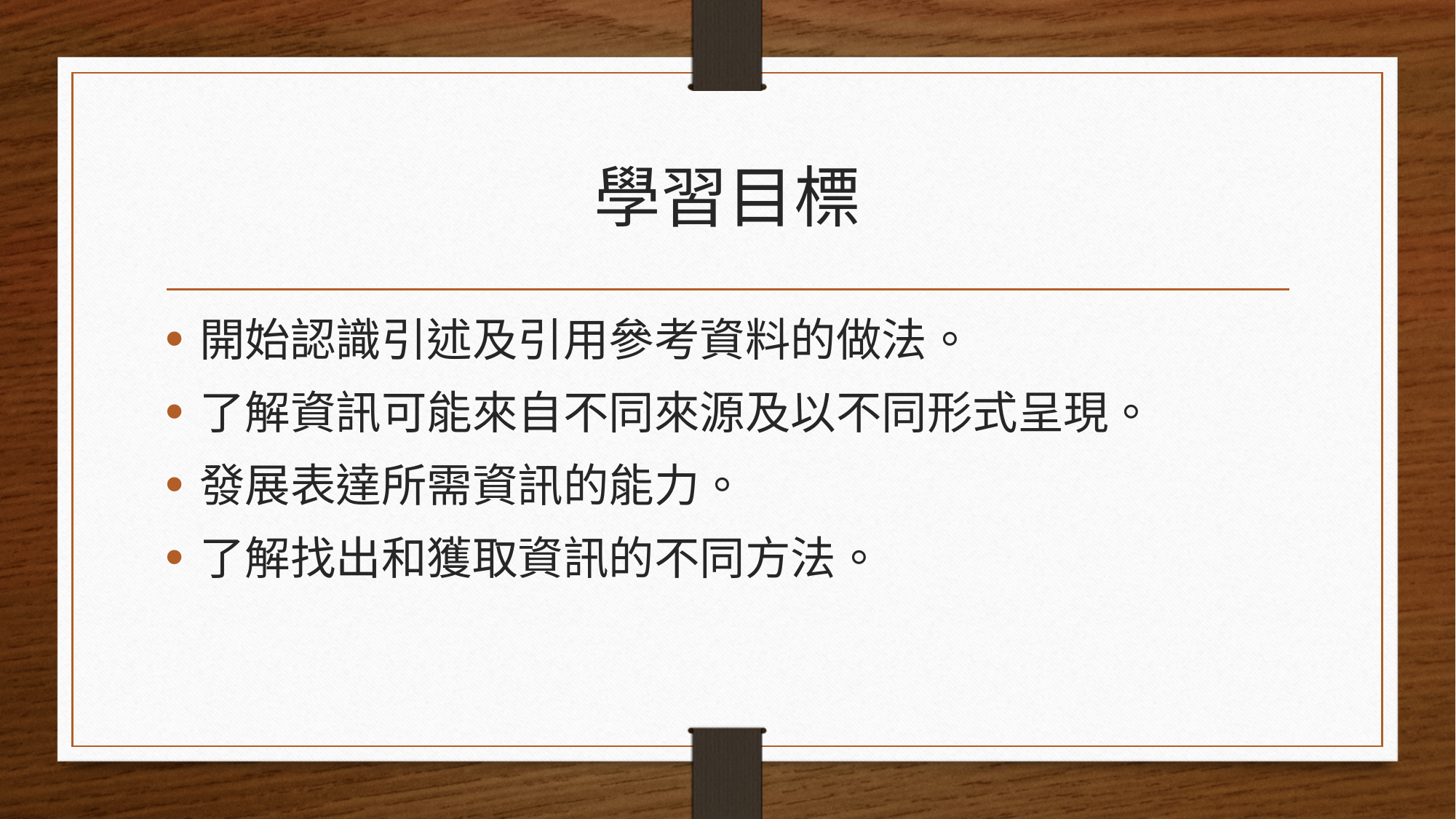

# 學習目標
開始認識引述及引用參考資料的做法。
了解資訊可能來自不同來源及以不同形式呈現。
發展表達所需資訊的能力。
了解找出和獲取資訊的不同方法。